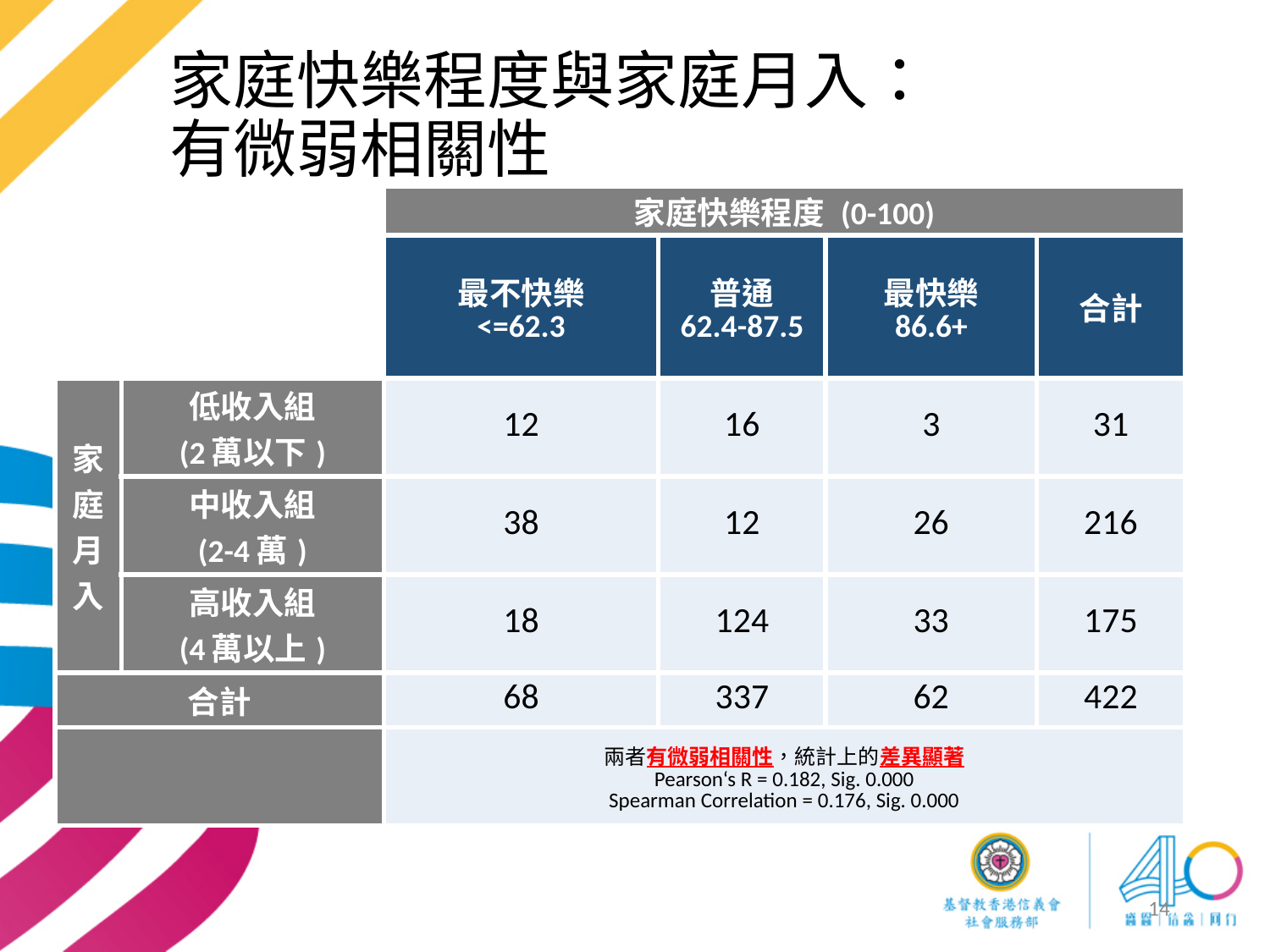

# 家庭快樂程度與家庭月入： 有微弱相關性
|  |  | 家庭快樂程度 (0-100) |  |  |  |
| --- | --- | --- | --- | --- | --- |
|  |  | 最不快樂 <=62.3 | 普通 62.4-87.5 | 最快樂 86.6+ | 合計 |
| 家庭 月入 | 低收入組 (2萬以下) | 12 | 16 | 3 | 31 |
|  | 中收入組 (2-4萬) | 38 | 12 | 26 | 216 |
|  | 高收入組 (4萬以上) | 18 | 124 | 33 | 175 |
| 合計 |  | 68 | 337 | 62 | 422 |
|  |  | 兩者有微弱相關性，統計上的差異顯著 Pearson‘s R = 0.182, Sig. 0.000 Spearman Correlation = 0.176, Sig. 0.000 |  |  |  |
14